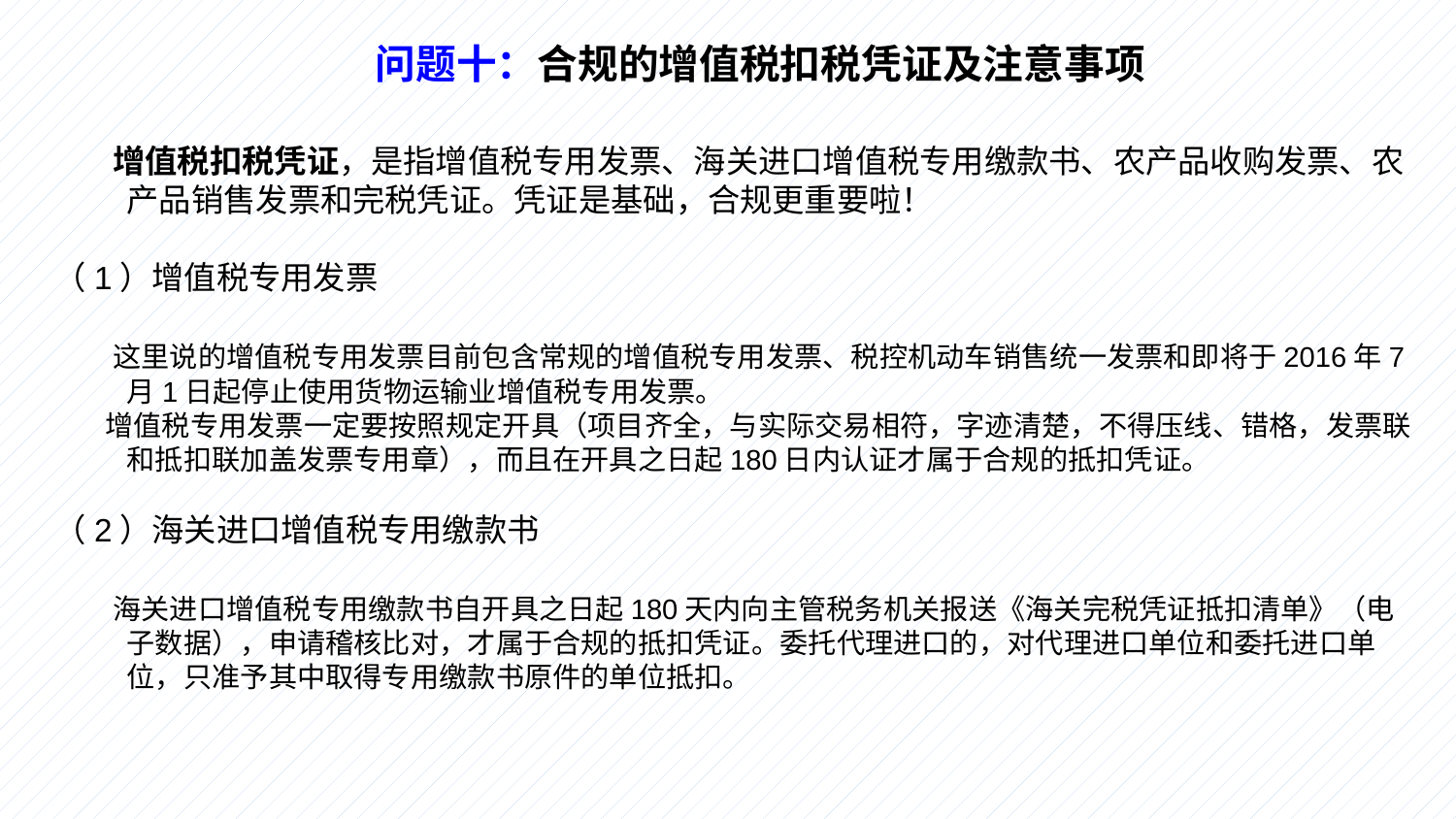

问题十：合规的增值税扣税凭证及注意事项
       增值税扣税凭证，是指增值税专用发票、海关进口增值税专用缴款书、农产品收购发票、农产品销售发票和完税凭证。凭证是基础，合规更重要啦！

（1）增值税专用发票

       这里说的增值税专用发票目前包含常规的增值税专用发票、税控机动车销售统一发票和即将于2016年7月1日起停止使用货物运输业增值税专用发票。
       增值税专用发票一定要按照规定开具（项目齐全，与实际交易相符，字迹清楚，不得压线、错格，发票联和抵扣联加盖发票专用章），而且在开具之日起180日内认证才属于合规的抵扣凭证。

（2）海关进口增值税专用缴款书

       海关进口增值税专用缴款书自开具之日起180天内向主管税务机关报送《海关完税凭证抵扣清单》（电子数据），申请稽核比对，才属于合规的抵扣凭证。委托代理进口的，对代理进口单位和委托进口单位，只准予其中取得专用缴款书原件的单位抵扣。